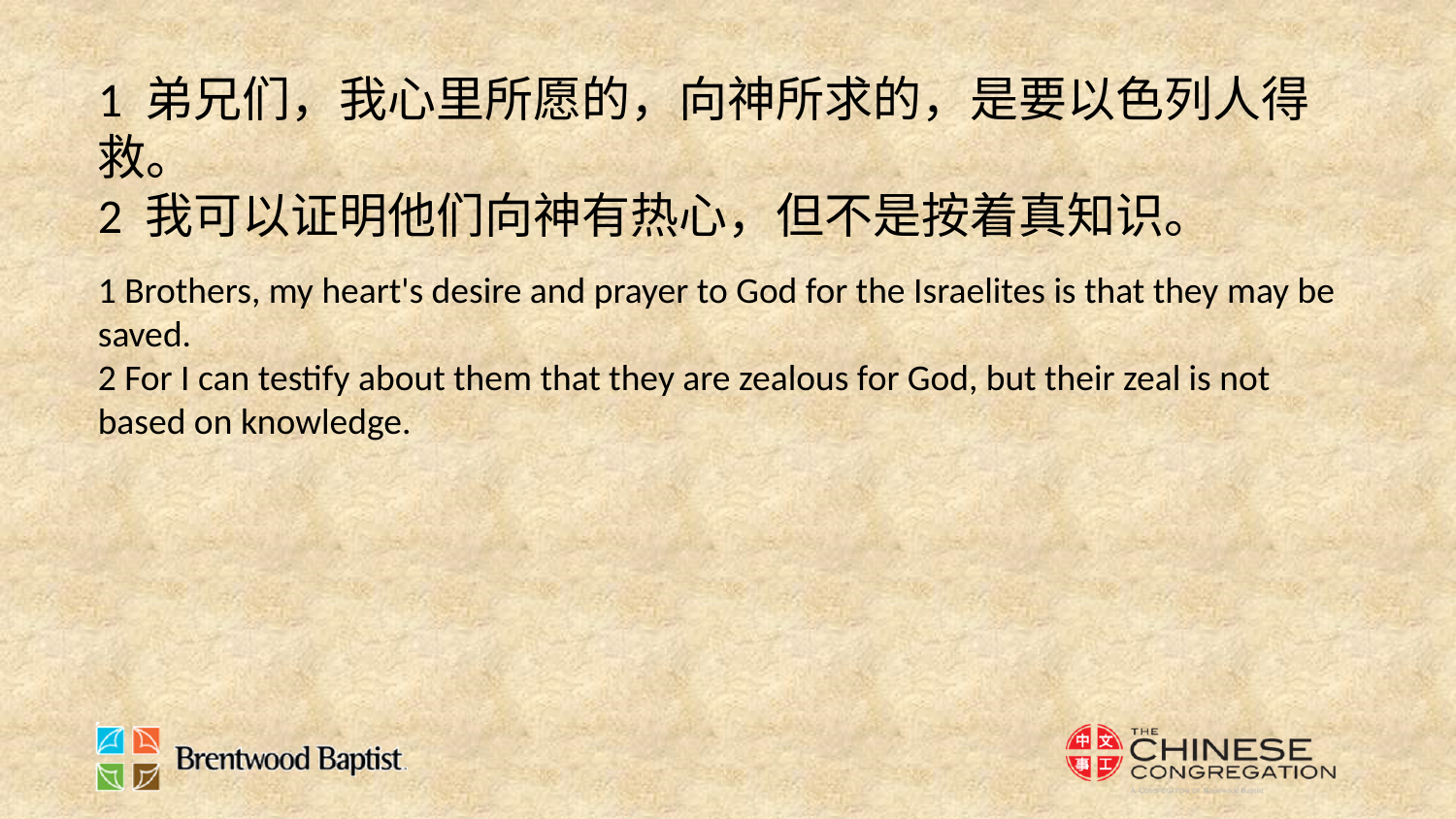

1 弟兄们，我心里所愿的，向神所求的，是要以色列人得救。
2 我可以证明他们向神有热心，但不是按着真知识。

1 Brothers, my heart's desire and prayer to God for the Israelites is that they may be saved.
2 For I can testify about them that they are zealous for God, but their zeal is not based on knowledge.